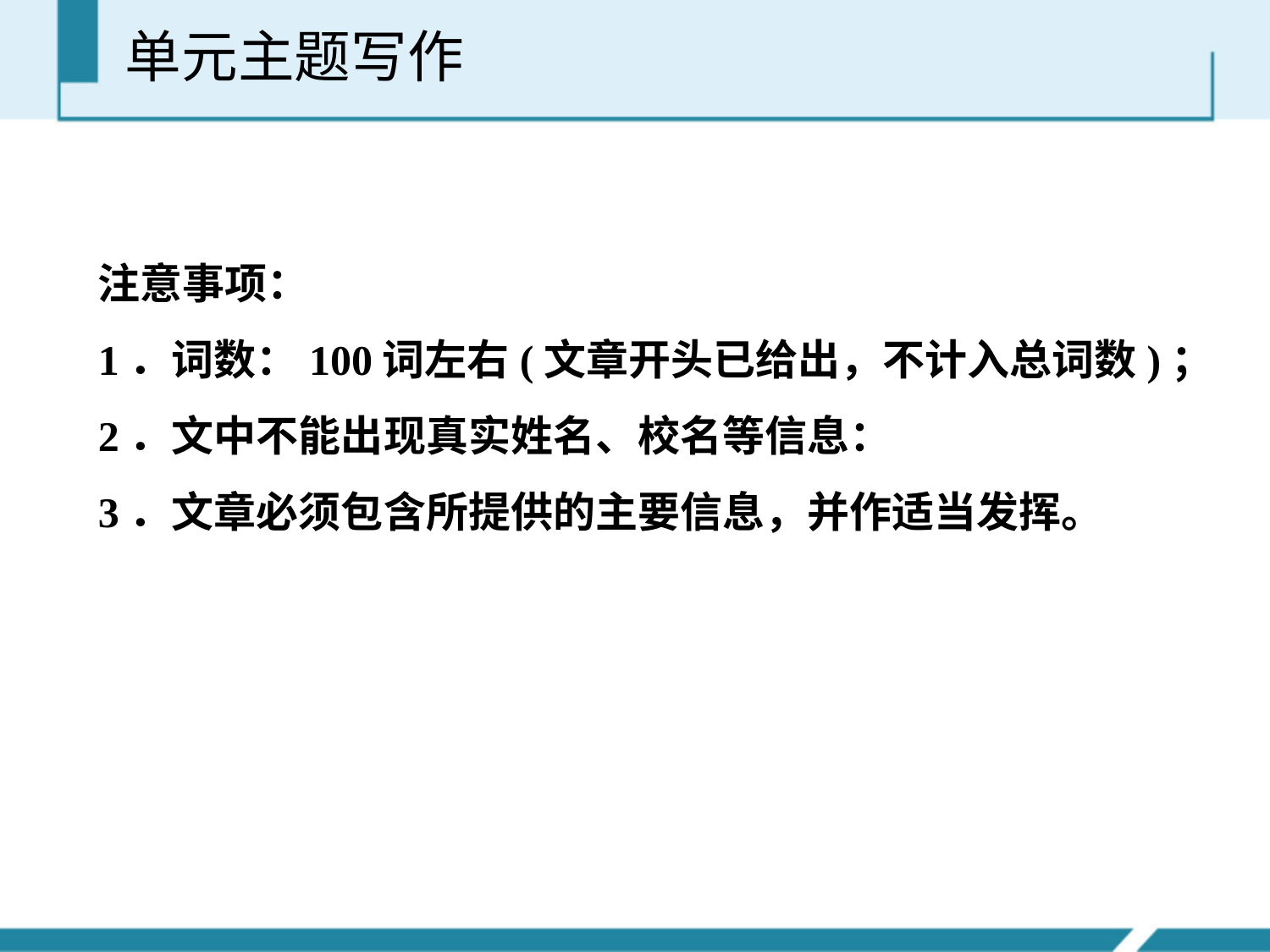

单元主题写作
注意事项：
1．词数：100词左右(文章开头已给出，不计入总词数)；
2．文中不能出现真实姓名、校名等信息：
3．文章必须包含所提供的主要信息，并作适当发挥。